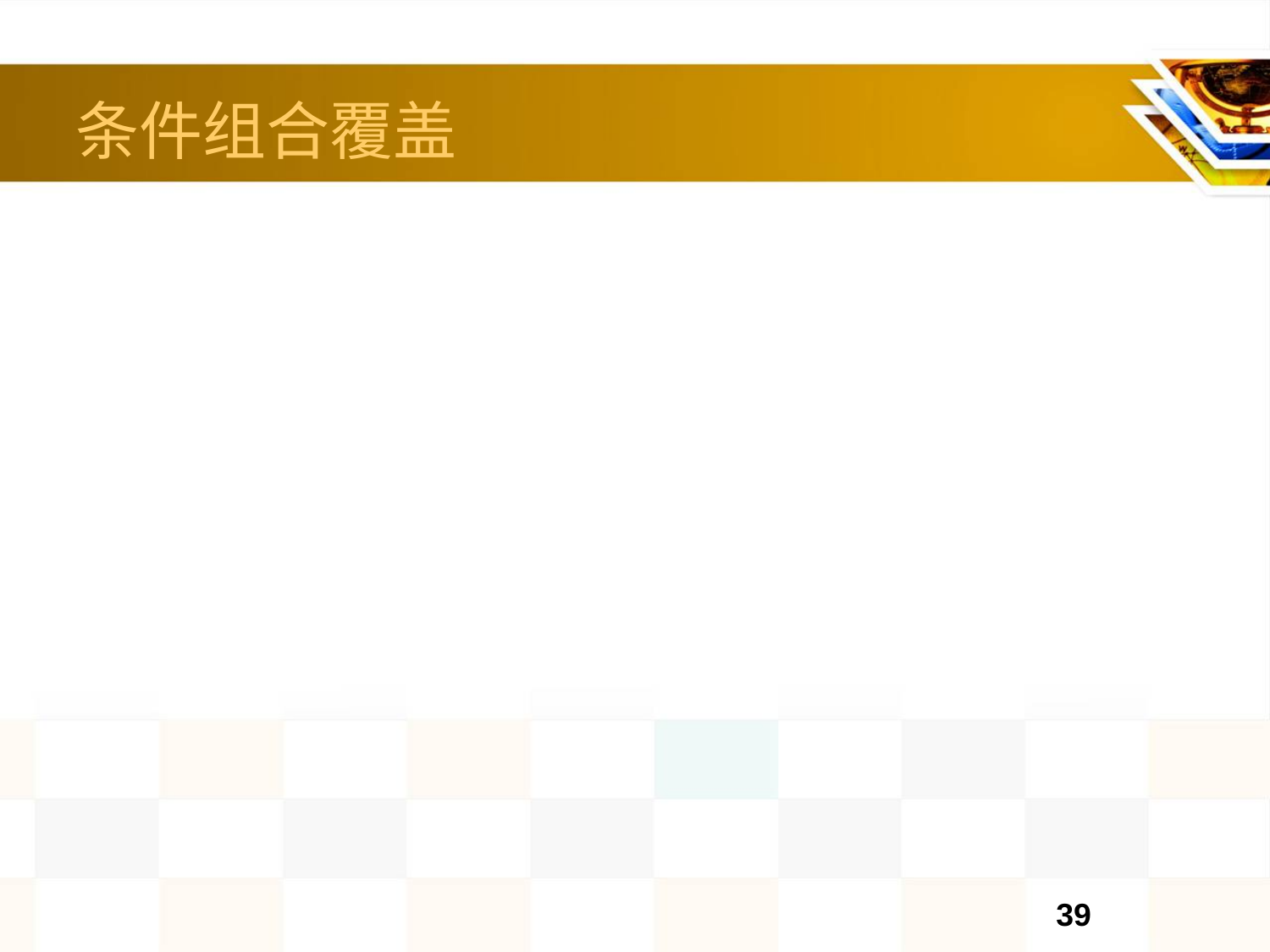

# 条件组合覆盖
条件组合覆盖是指，通过设计足够多的测试用例，使得运行这些测试用例时，每个判定中条件结果的所有可能组合至少出现一次。